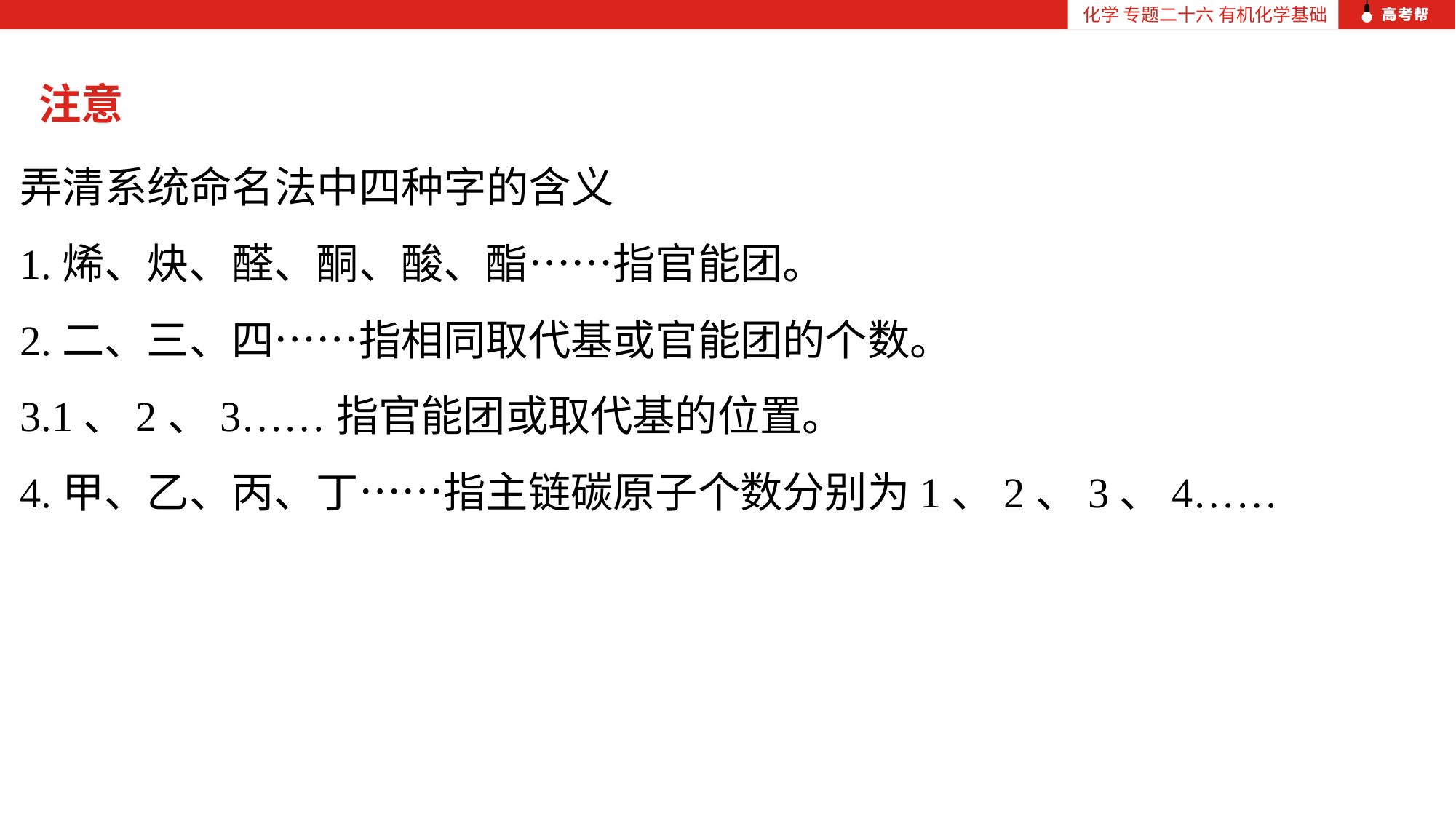

化学 专题二十六 有机化学基础
注意
弄清系统命名法中四种字的含义
1.烯、炔、醛、酮、酸、酯……指官能团。
2.二、三、四……指相同取代基或官能团的个数。
3.1、2、3……指官能团或取代基的位置。
4.甲、乙、丙、丁……指主链碳原子个数分别为1、2、3、4……